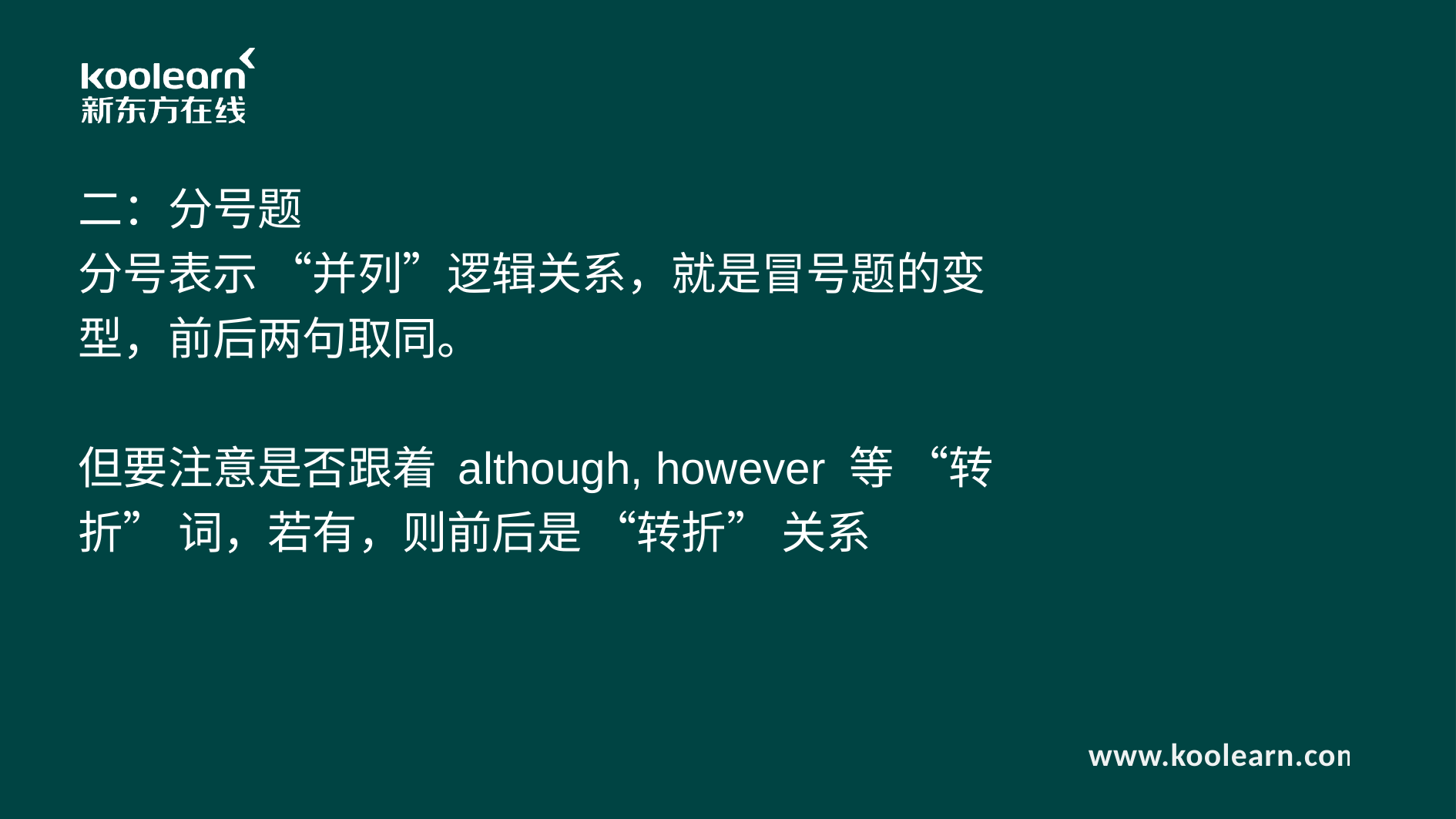

二：分号题
分号表示 “并列”逻辑关系，就是冒号题的变型，前后两句取同。

但要注意是否跟着 although, however 等 “转折” 词，若有，则前后是 “转折” 关系